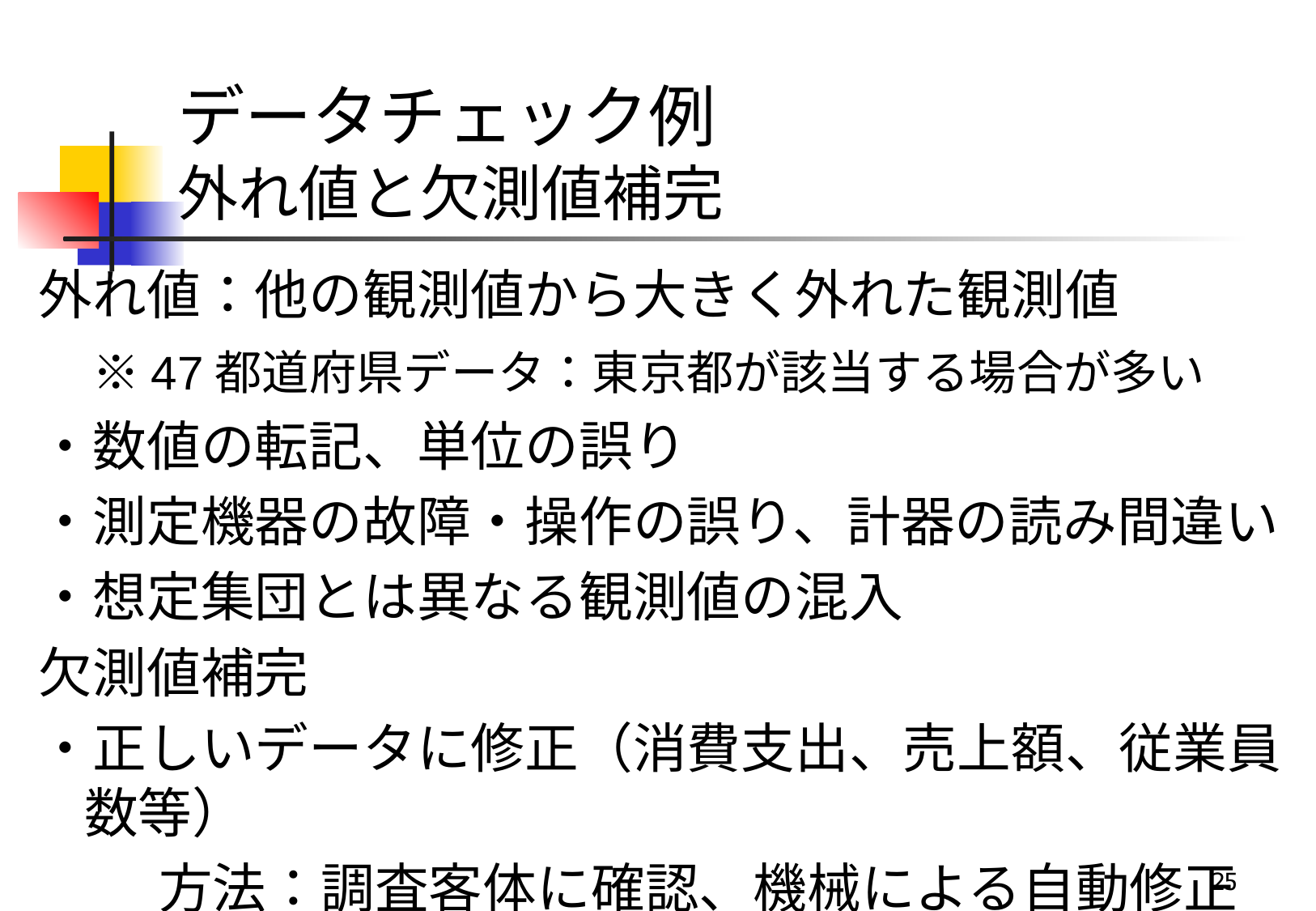

# データチェック例 外れ値と欠測値補完
外れ値：他の観測値から大きく外れた観測値
　※47都道府県データ：東京都が該当する場合が多い
・数値の転記、単位の誤り
・測定機器の故障・操作の誤り、計器の読み間違い
・想定集団とは異なる観測値の混入
欠測値補完
・正しいデータに修正（消費支出、売上額、従業員数等）
　 　方法：調査客体に確認、機械による自動修正

25